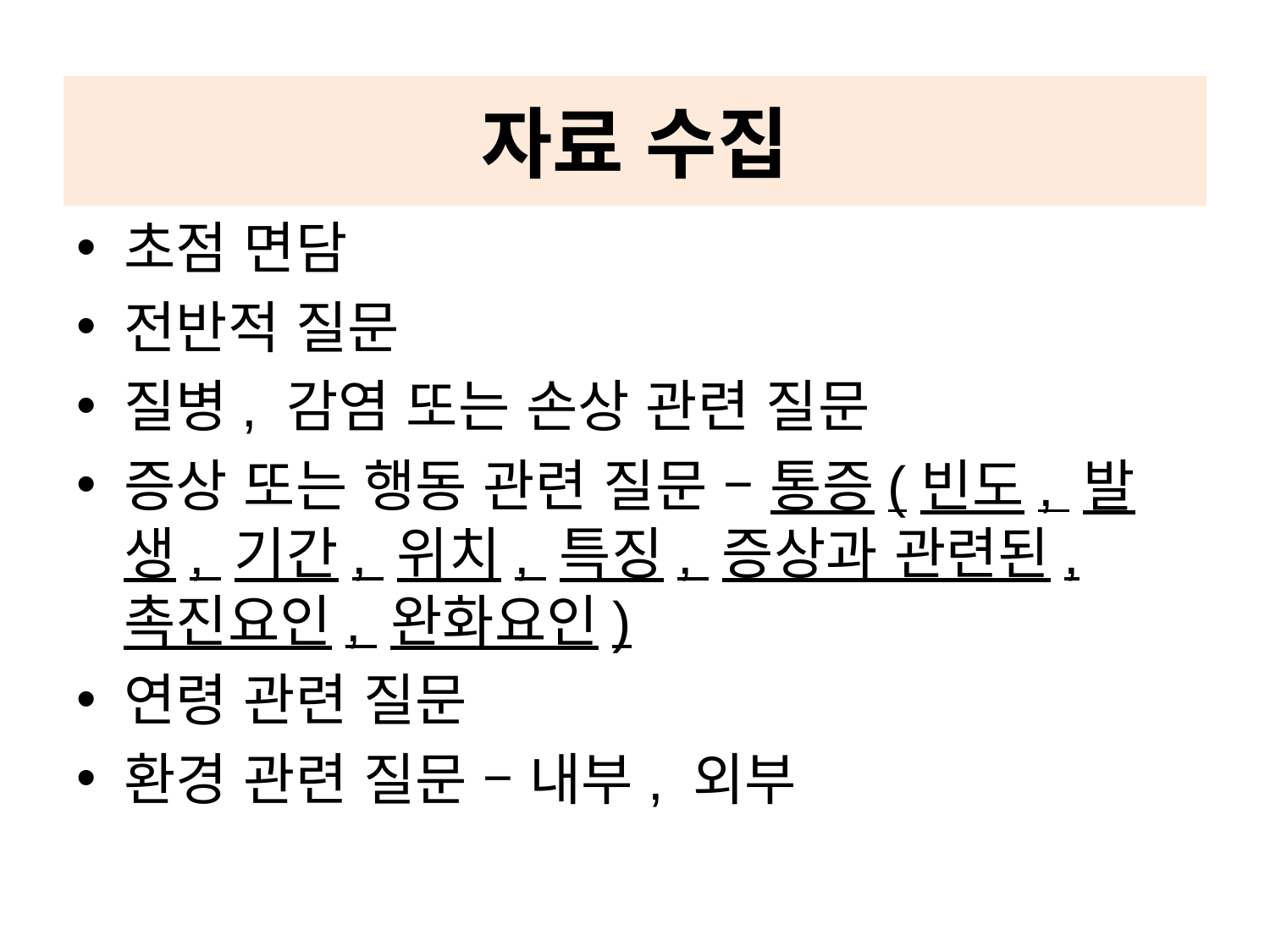

# 자료 수집
초점 면담
전반적 질문
질병, 감염 또는 손상 관련 질문
증상 또는 행동 관련 질문 – 통증(빈도, 발생, 기간, 위치, 특징, 증상과 관련된, 촉진요인, 완화요인)
연령 관련 질문
환경 관련 질문 – 내부, 외부